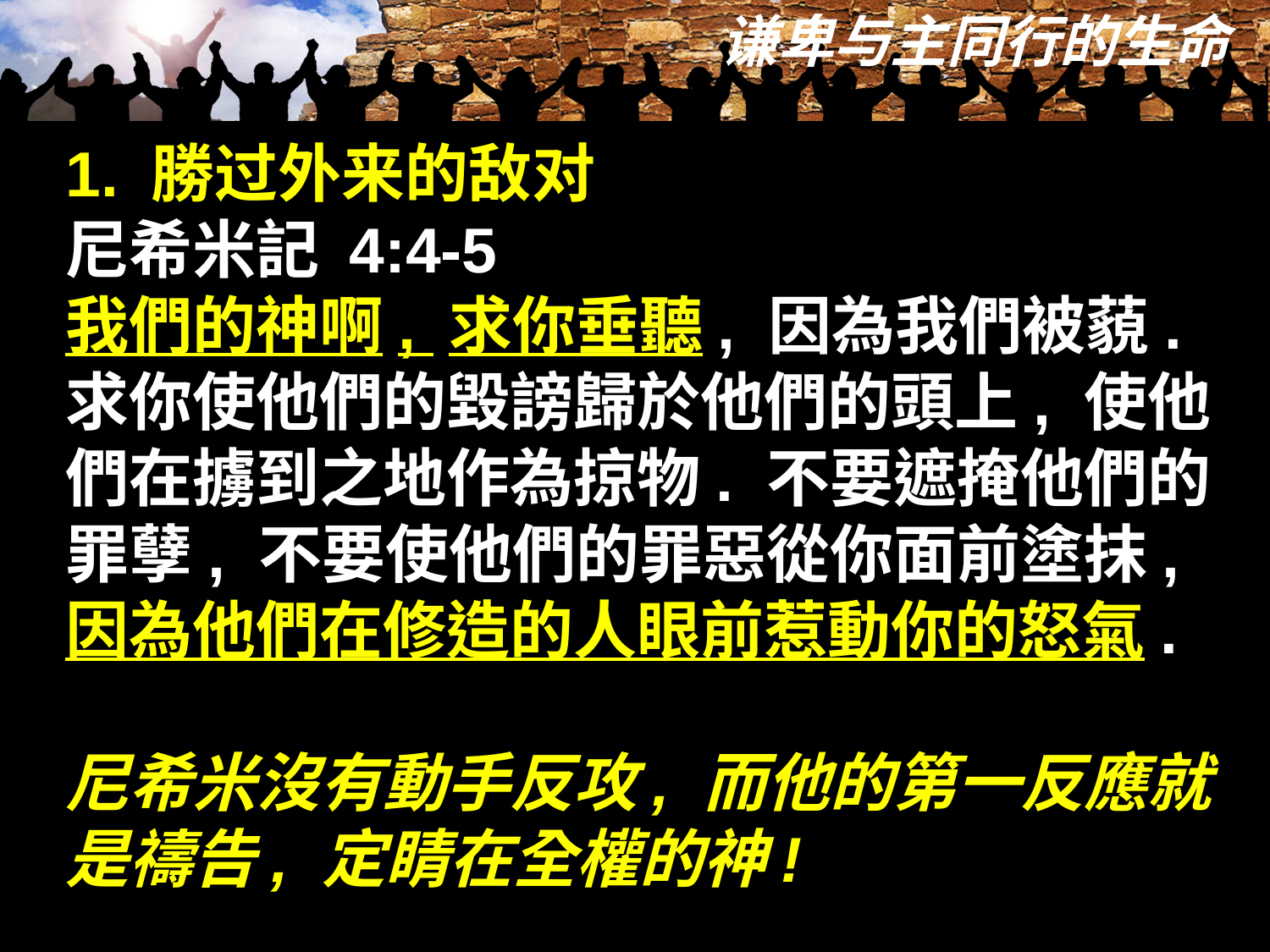

1. 勝过外来的敌对
尼希米記 4:4-5
我們的神啊, 求你垂聽, 因為我們被藐. 求你使他們的毀謗歸於他們的頭上, 使他們在擄到之地作為掠物. 不要遮掩他們的罪孽, 不要使他們的罪惡從你面前塗抹, 因為他們在修造的人眼前惹動你的怒氣.

尼希米沒有動手反攻, 而他的第一反應就是禱告, 定睛在全權的神!